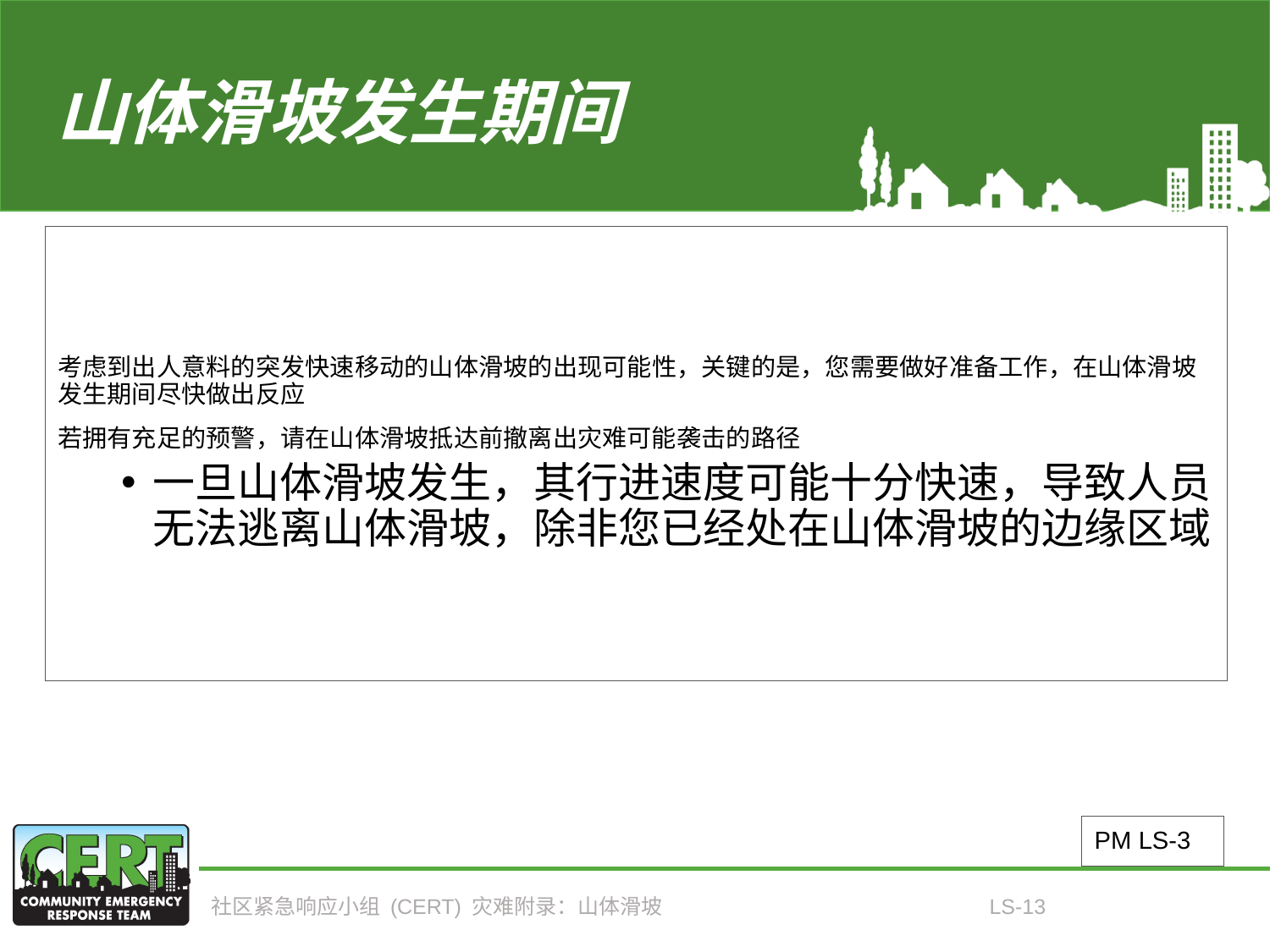

# 山体滑坡发生期间
考虑到出人意料的突发快速移动的山体滑坡的出现可能性，关键的是，您需要做好准备工作，在山体滑坡发生期间尽快做出反应
若拥有充足的预警，请在山体滑坡抵达前撤离出灾难可能袭击的路径
一旦山体滑坡发生，其行进速度可能十分快速，导致人员无法逃离山体滑坡，除非您已经处在山体滑坡的边缘区域
PM LS-3
社区紧急响应小组 (CERT) 灾难附录：山体滑坡
LS-13